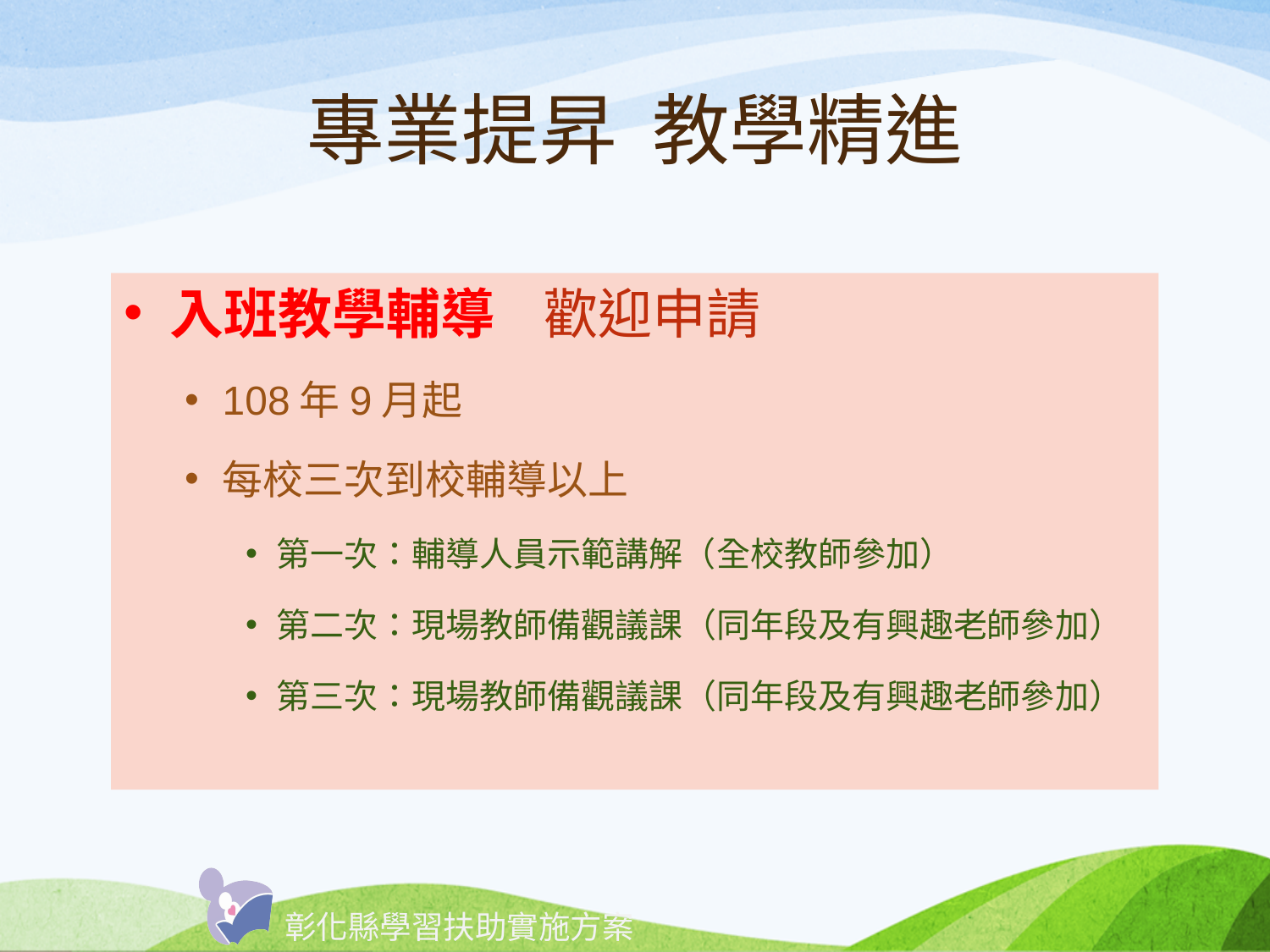

# 專業提昇  教學精進
入班教學輔導    歡迎申請
108年9月起
每校三次到校輔導以上
第一次：輔導人員示範講解（全校教師參加）
第二次：現場教師備觀議課（同年段及有興趣老師參加）
第三次：現場教師備觀議課（同年段及有興趣老師參加）